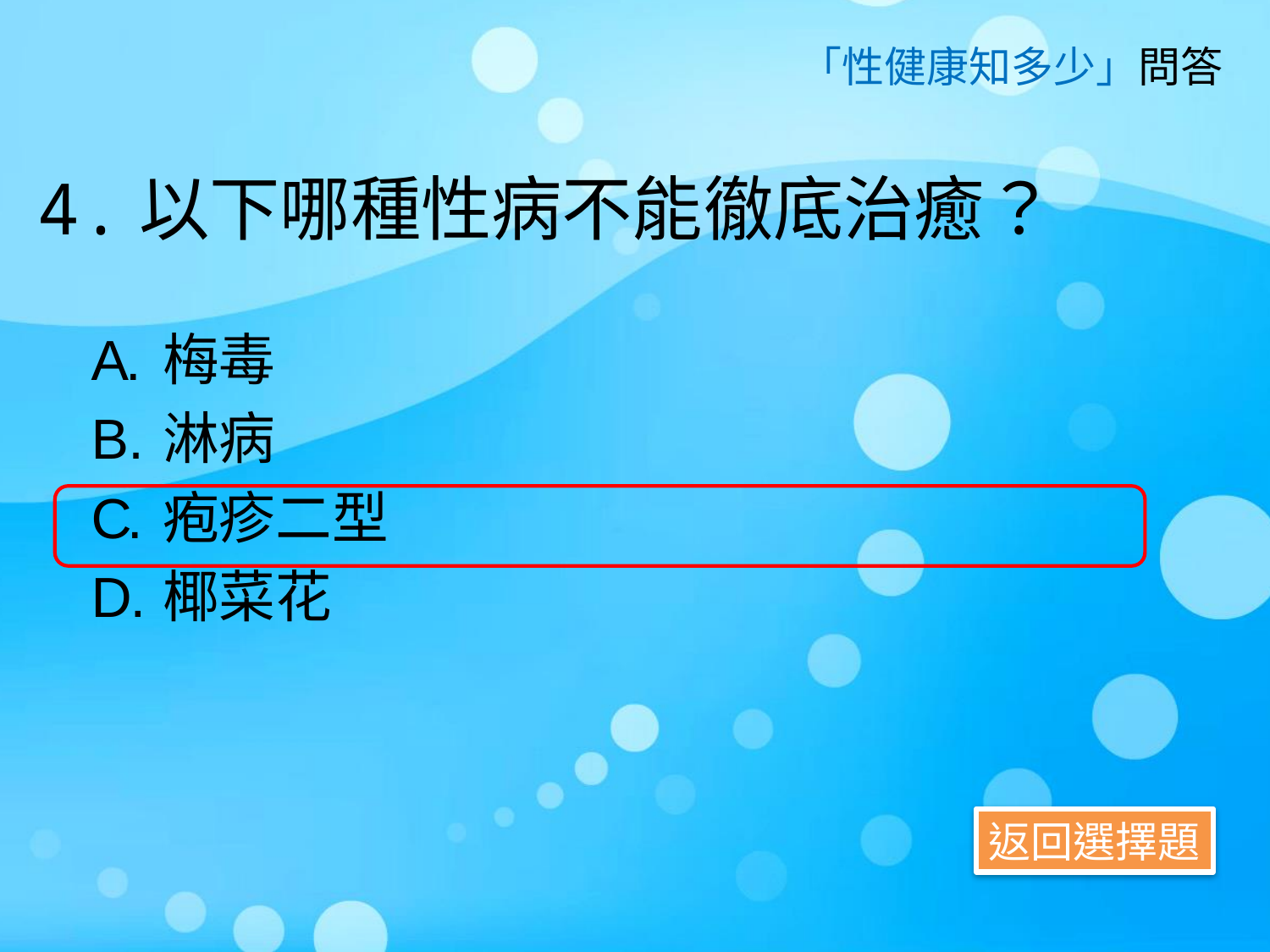

「性健康知多少」問答
# 4.以下哪種性病不能徹底治癒？
梅毒
淋病
疱疹二型
椰菜花

返回選擇題